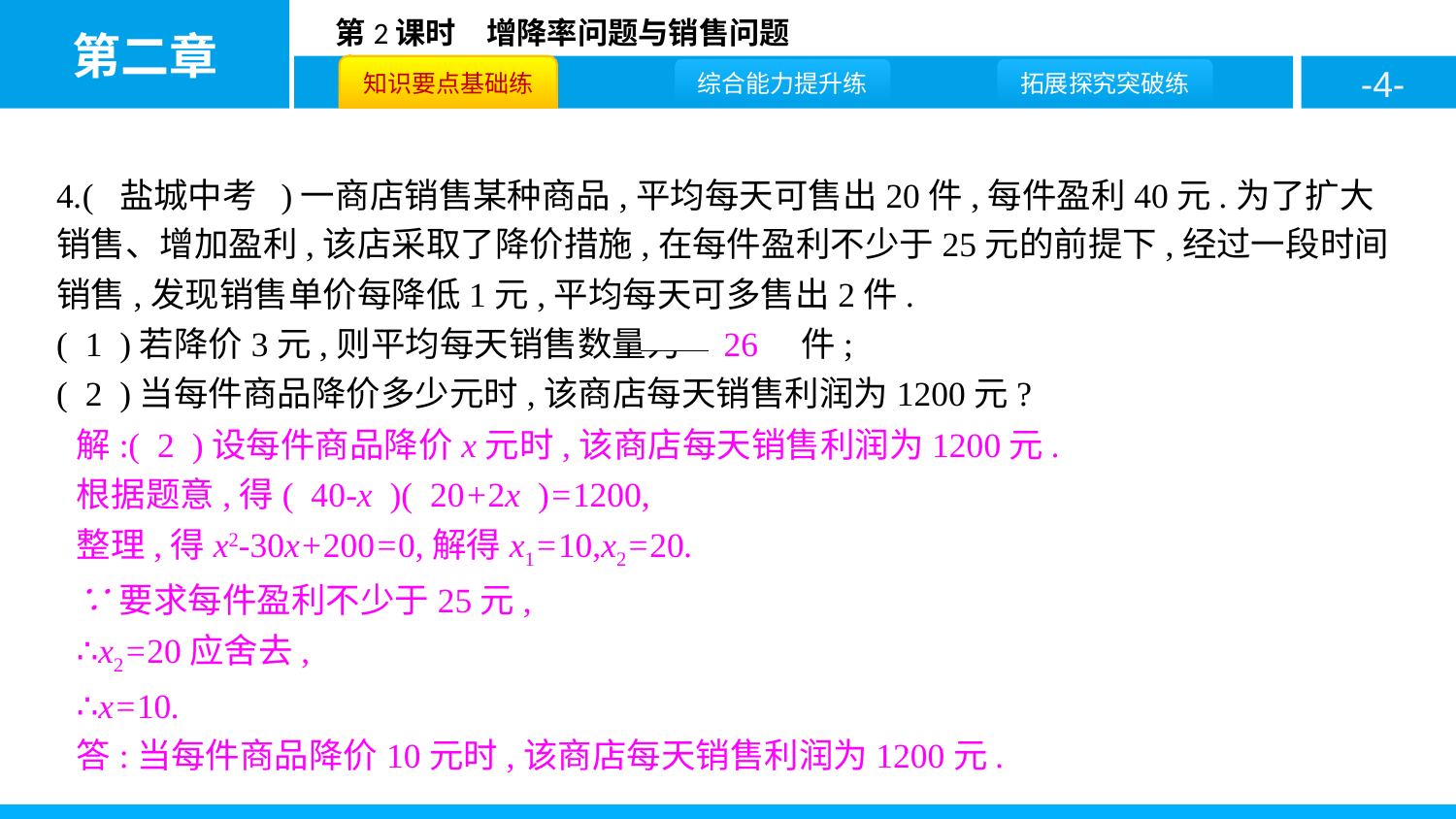

4.(  盐城中考  )一商店销售某种商品,平均每天可售出20件,每件盈利40元.为了扩大销售、增加盈利,该店采取了降价措施,在每件盈利不少于25元的前提下,经过一段时间销售,发现销售单价每降低1元,平均每天可多售出2件.
(  1  )若降价3元,则平均每天销售数量为　26　件;
(  2  )当每件商品降价多少元时,该商店每天销售利润为1200元?

解:(  2  )设每件商品降价x元时,该商店每天销售利润为1200元.
根据题意,得(  40-x  )(  20+2x  )=1200,
整理,得x2-30x+200=0,解得x1=10,x2=20.
∵要求每件盈利不少于25元,
∴x2=20应舍去,
∴x=10.
答:当每件商品降价10元时,该商店每天销售利润为1200元.